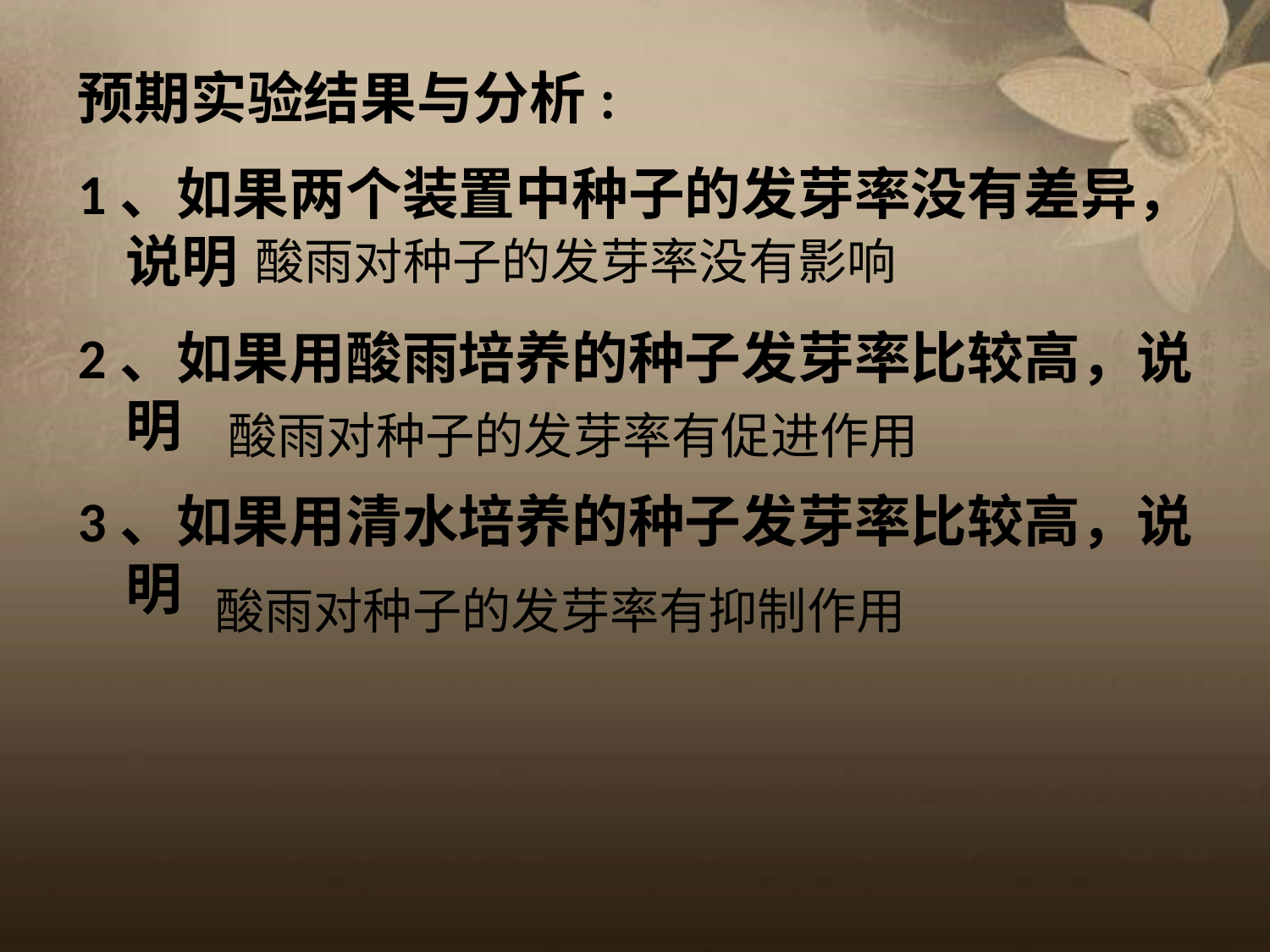

预期实验结果与分析:
1、如果两个装置中种子的发芽率没有差异，说明
2、如果用酸雨培养的种子发芽率比较高，说明
3、如果用清水培养的种子发芽率比较高，说明

酸雨对种子的发芽率没有影响
酸雨对种子的发芽率有促进作用
酸雨对种子的发芽率有抑制作用